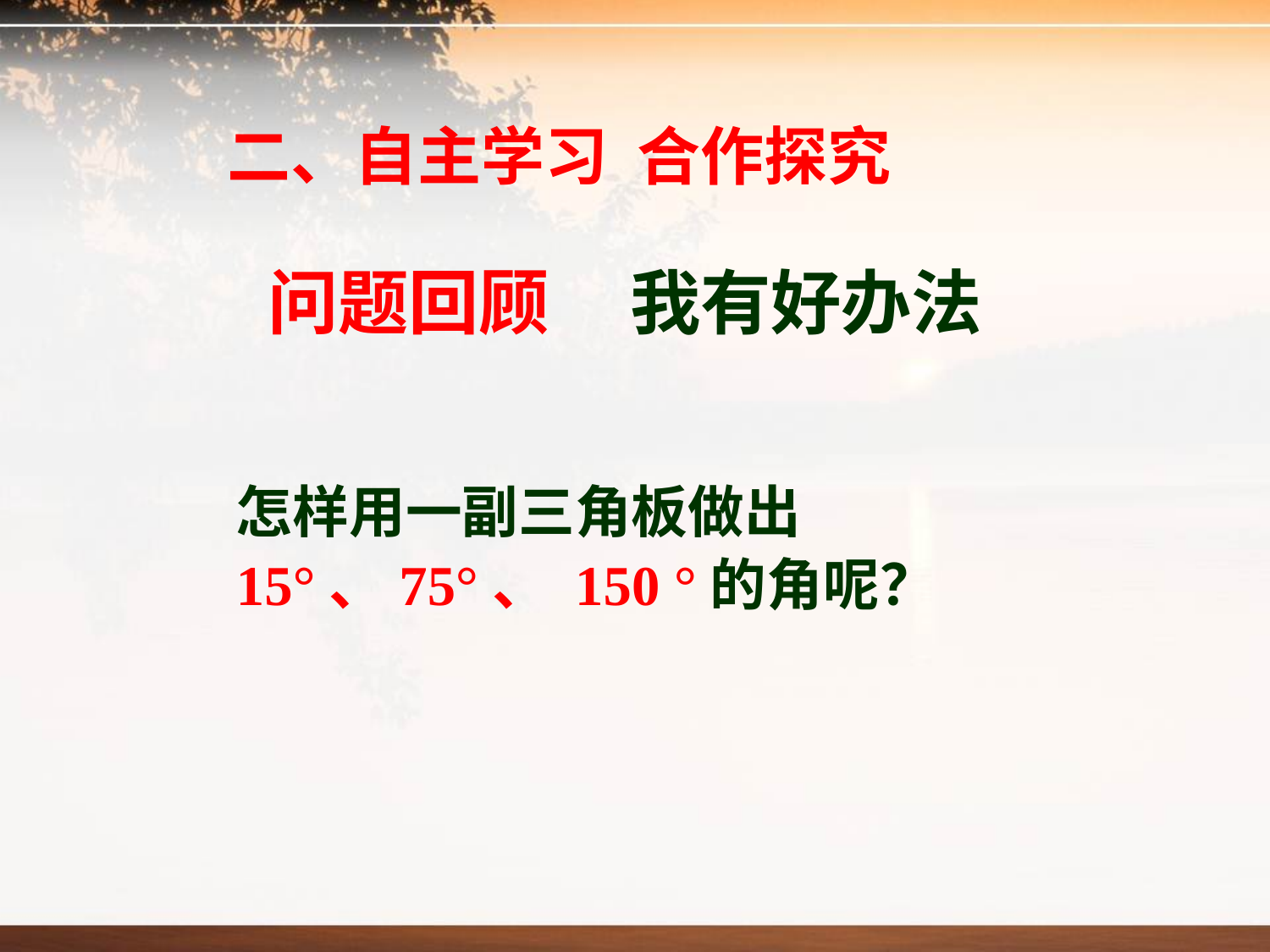

二、自主学习  合作探究
# 问题回顾     我有好办法
怎样用一副三角板做出
15°、75°、 150 °的角呢？